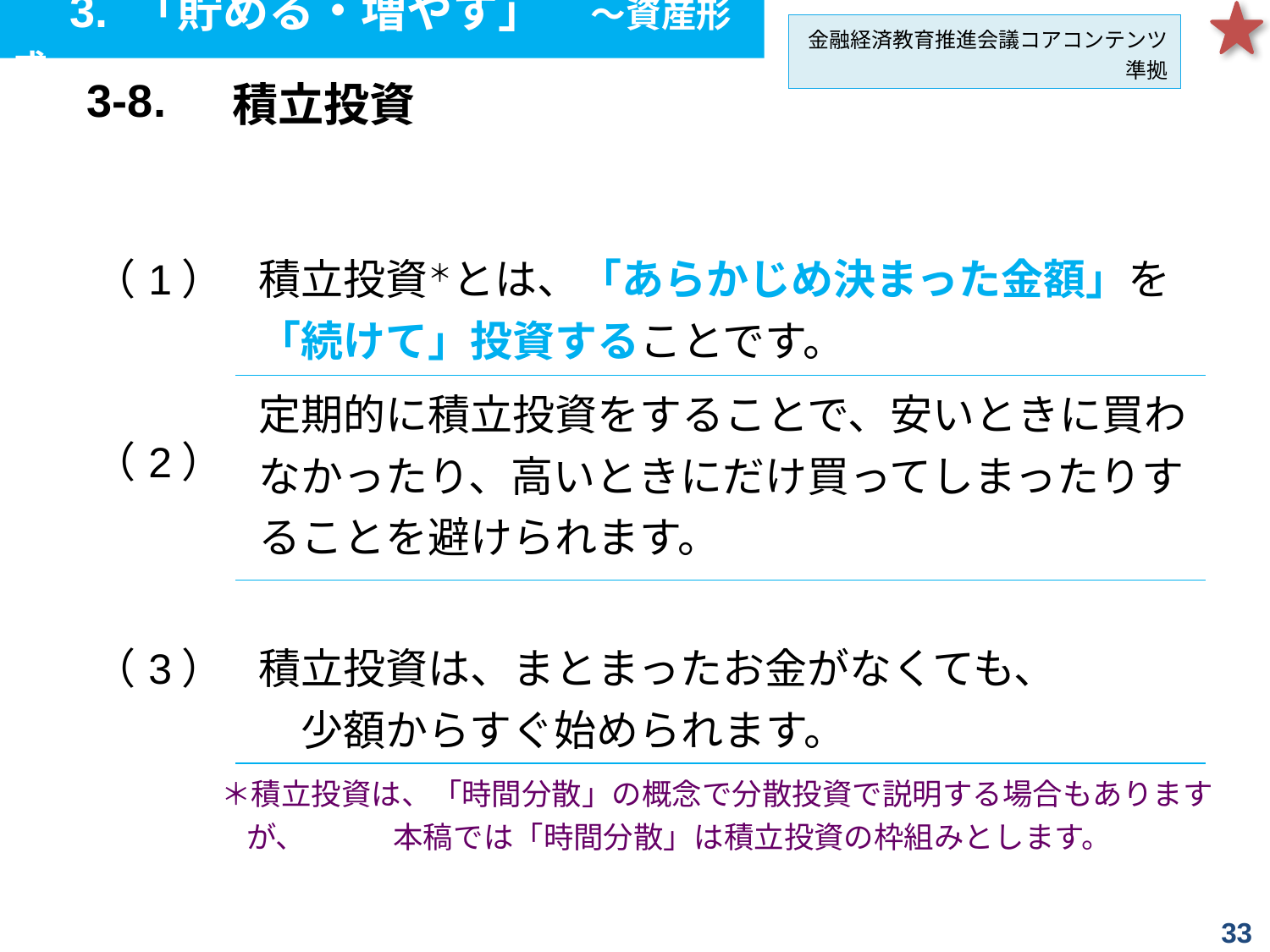

3. 「貯める・増やす」　～資産形成

金融経済教育推進会議コアコンテンツ準拠
| 3-8. | 積立投資 |
| --- | --- |
| （1） | 積立投資＊とは、「あらかじめ決まった金額」を 「続けて」投資することです。 |
| --- | --- |
| （2） | 定期的に積立投資をすることで、安いときに買わなかったり、高いときにだけ買ってしまったりすることを避けられます。 |
| （3） | 積立投資は、まとまったお金がなくても、　　　　少額からすぐ始められます。 |
＊積立投資は、「時間分散」の概念で分散投資で説明する場合もありますが、　　    本稿では「時間分散」は積立投資の枠組みとします。